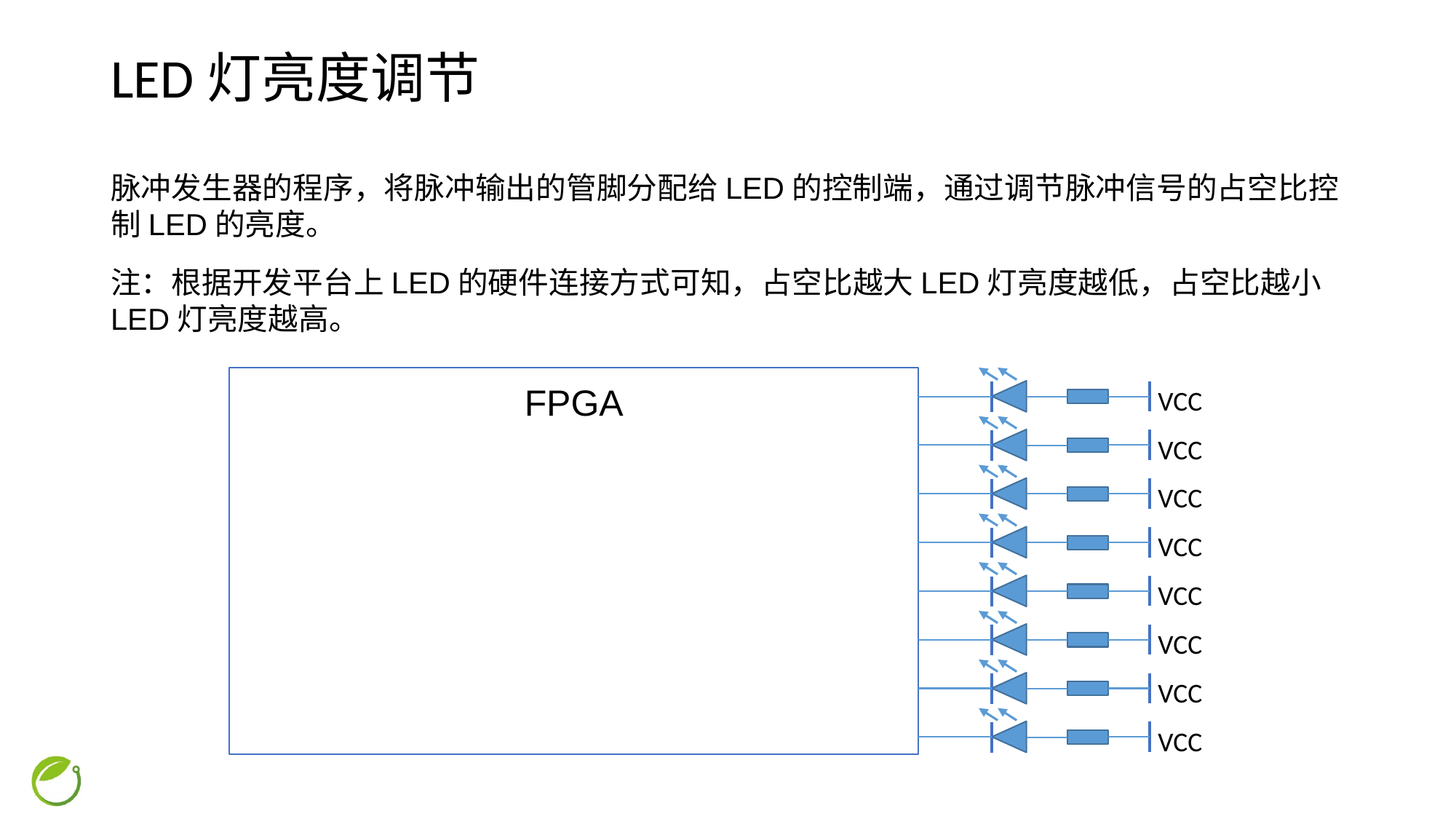

# LED灯亮度调节
脉冲发生器的程序，将脉冲输出的管脚分配给LED的控制端，通过调节脉冲信号的占空比控制LED的亮度。

注：根据开发平台上LED的硬件连接方式可知，占空比越大LED灯亮度越低，占空比越小LED灯亮度越高。

VCC

VCC

VCC

VCC

VCC

VCC

VCC

VCC

FPGA